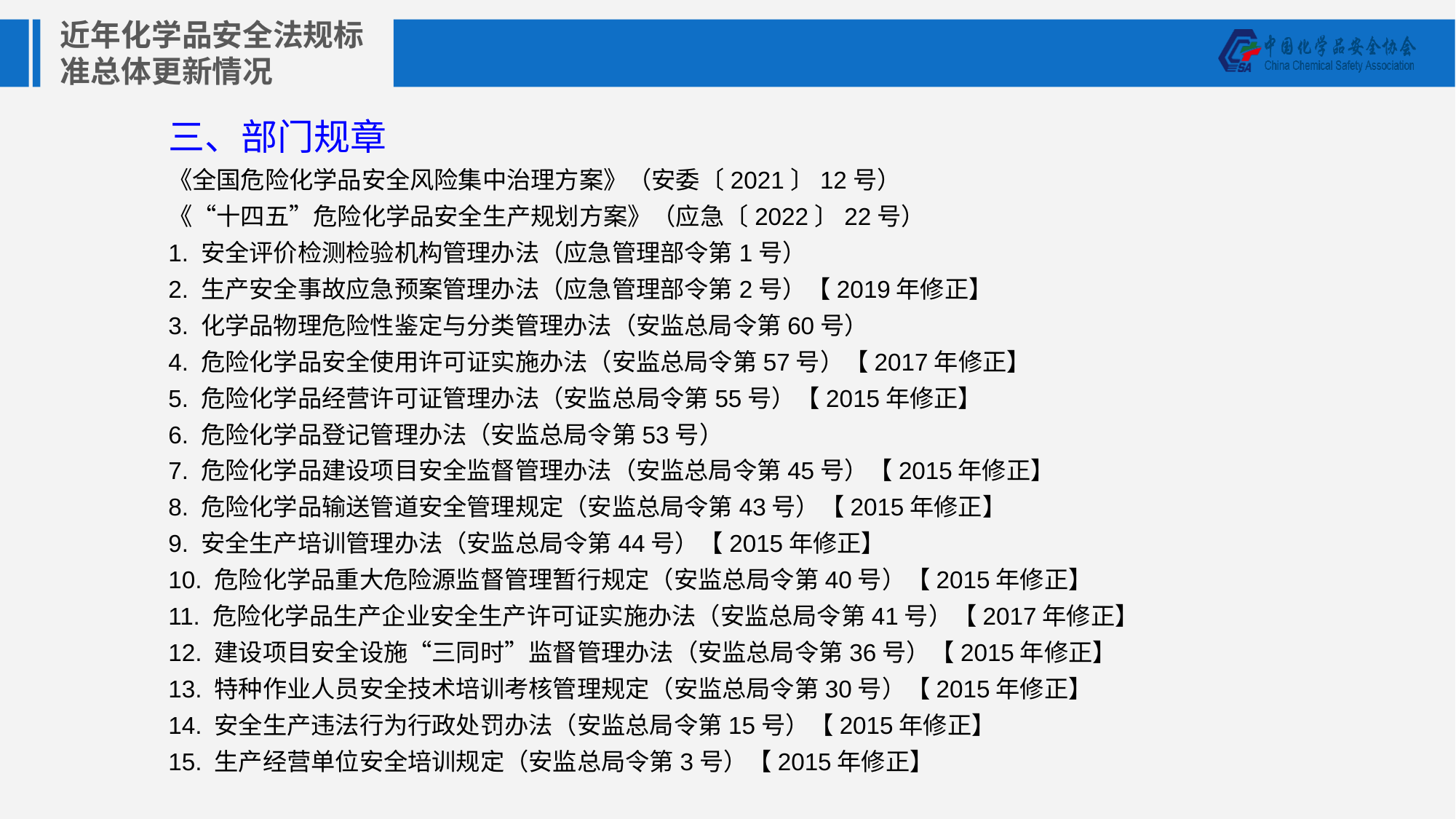

三、部门规章
《全国危险化学品安全风险集中治理方案》（安委〔2021〕12号）
《“十四五”危险化学品安全生产规划方案》（应急〔2022〕22号）
1. 安全评价检测检验机构管理办法（应急管理部令第1号）
2. 生产安全事故应急预案管理办法（应急管理部令第2号）【2019年修正】
3. 化学品物理危险性鉴定与分类管理办法（安监总局令第60号）
4. 危险化学品安全使用许可证实施办法（安监总局令第57号）【2017年修正】
5. 危险化学品经营许可证管理办法（安监总局令第55号）【2015年修正】
6. 危险化学品登记管理办法（安监总局令第53号）
7. 危险化学品建设项目安全监督管理办法（安监总局令第45号）【2015年修正】
8. 危险化学品输送管道安全管理规定（安监总局令第43号）【2015年修正】
9. 安全生产培训管理办法（安监总局令第44号）【2015年修正】
10. 危险化学品重大危险源监督管理暂行规定（安监总局令第40号）【2015年修正】
11. 危险化学品生产企业安全生产许可证实施办法（安监总局令第41号）【2017年修正】
12. 建设项目安全设施“三同时”监督管理办法（安监总局令第36号）【2015年修正】
13. 特种作业人员安全技术培训考核管理规定（安监总局令第30号）【2015年修正】
14. 安全生产违法行为行政处罚办法（安监总局令第15号）【2015年修正】
15. 生产经营单位安全培训规定（安监总局令第3号）【2015年修正】